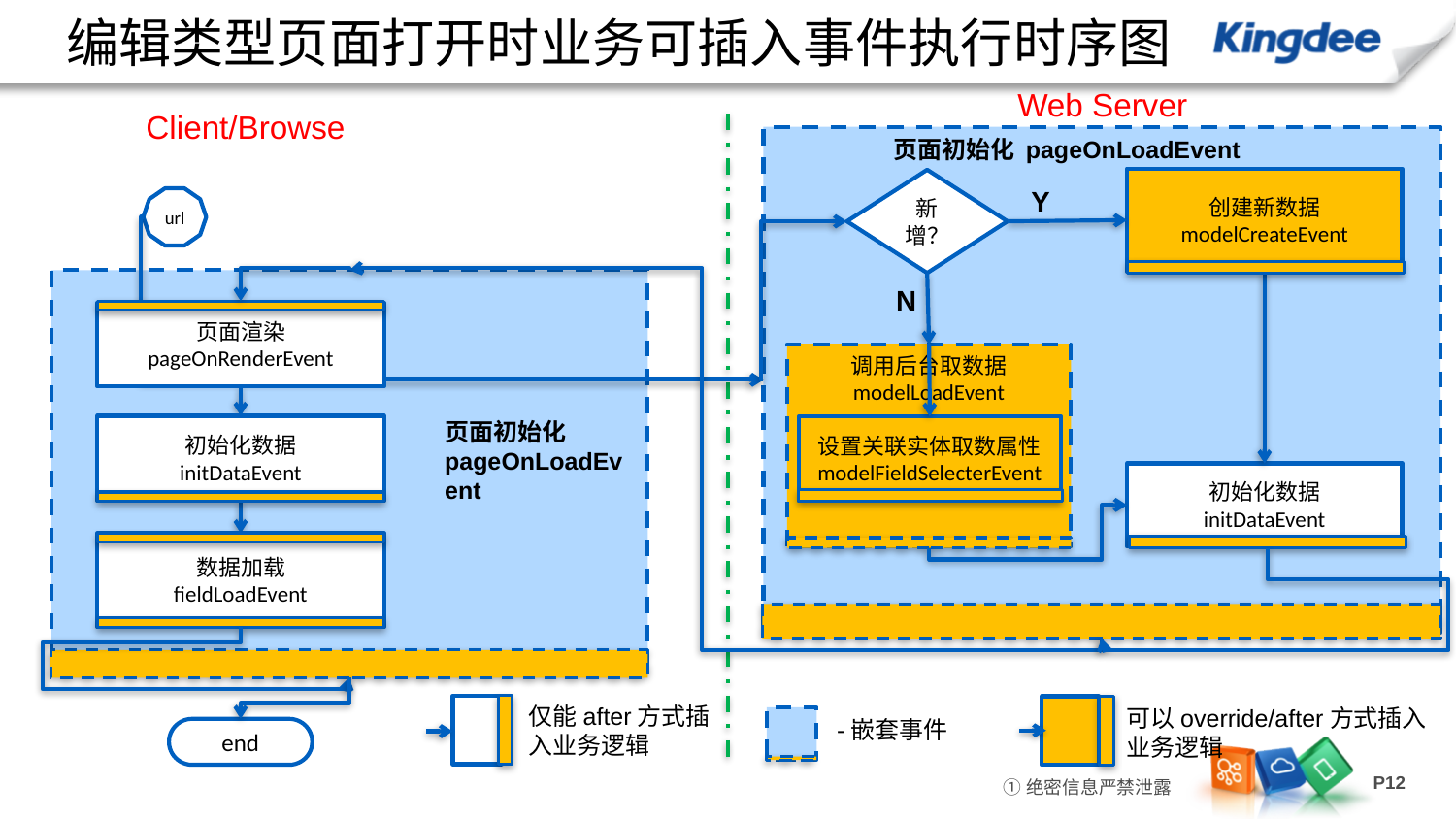

# 编辑类型页面打开时业务可插入事件执行时序图
Web Server
Client/Browse

页面初始化 pageOnLoadEvent
创建新数据
modelCreateEvent
新增？
Y
url

N

页面渲染
pageOnRenderEvent
调用后台取数据
modelLoadEvent
页面初始化
pageOnLoadEvent
初始化数据
initDataEvent

设置关联实体取数属性
modelFieldSelecterEvent

初始化数据
initDataEvent
数据加载
fieldLoadEvent

仅能after方式插入业务逻辑

可以override/after方式插入业务逻辑

-嵌套事件
end